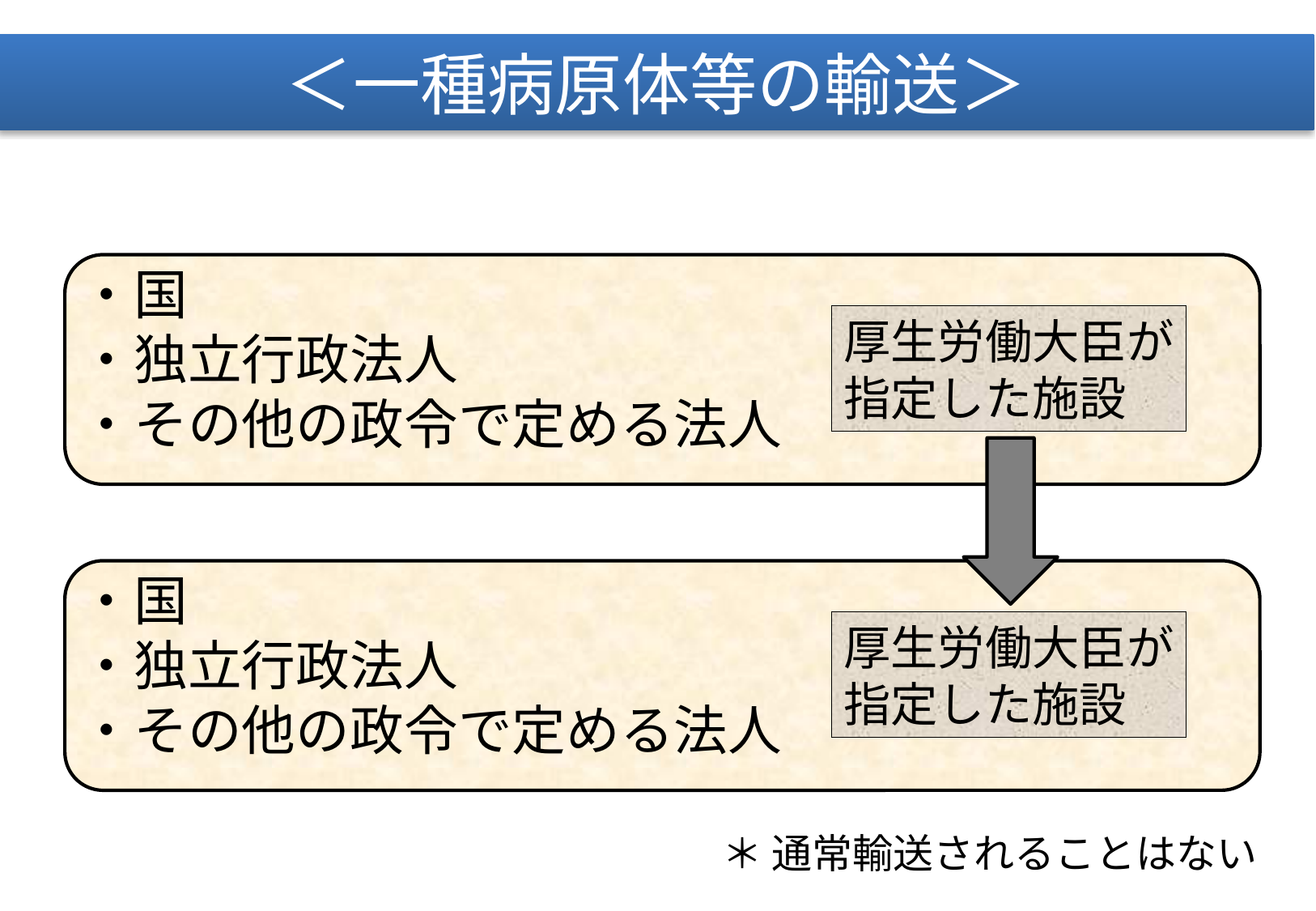

＜一種病原体等の輸送＞

・国
・独立行政法人
・その他の政令で定める法人
厚生労働大臣が
指定した施設

・国
・独立行政法人
・その他の政令で定める法人
厚生労働大臣が
指定した施設
＊ 通常輸送されることはない